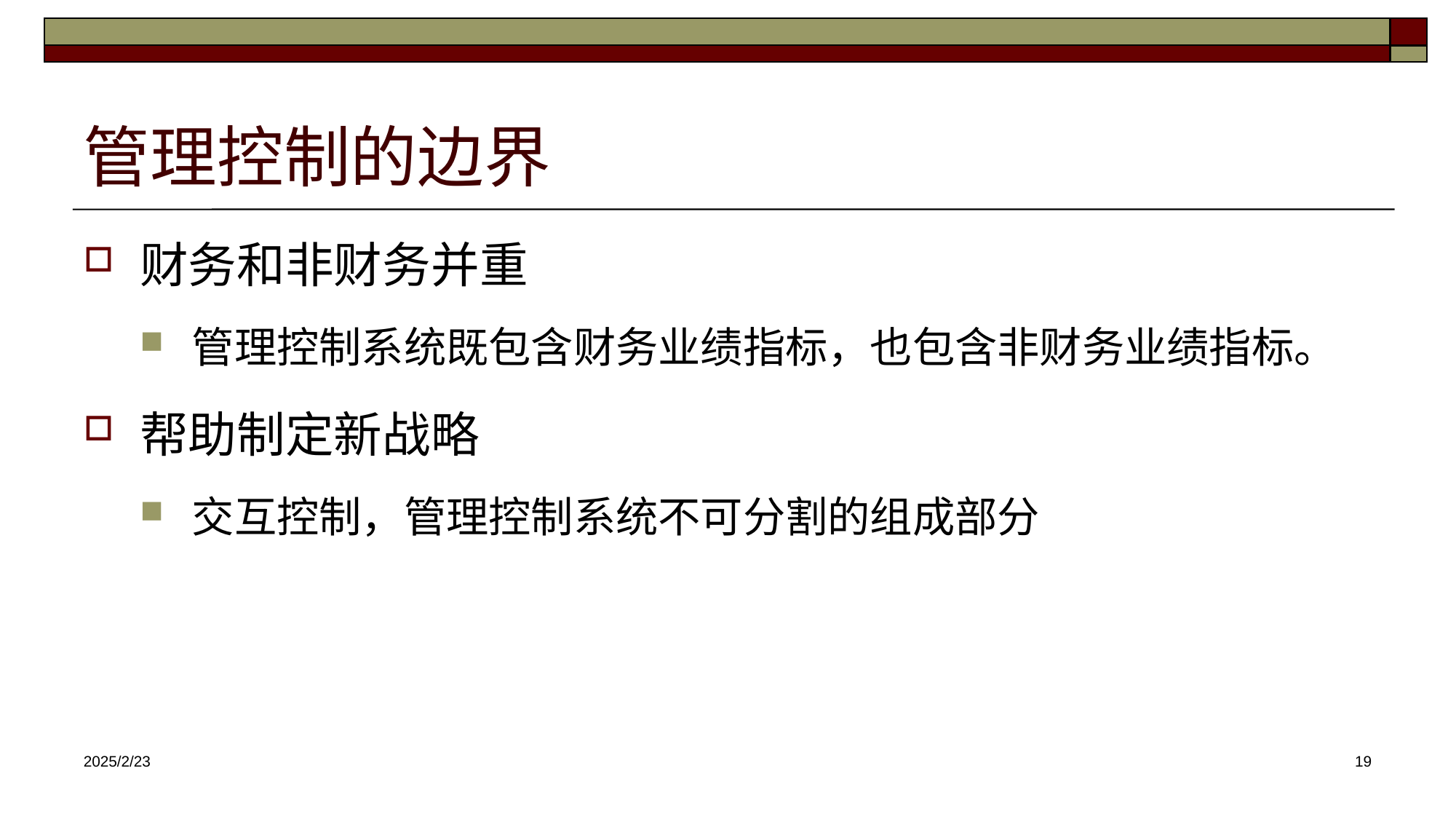

# 管理控制的边界
财务和非财务并重
管理控制系统既包含财务业绩指标，也包含非财务业绩指标。
帮助制定新战略
交互控制，管理控制系统不可分割的组成部分
2025/2/23
19